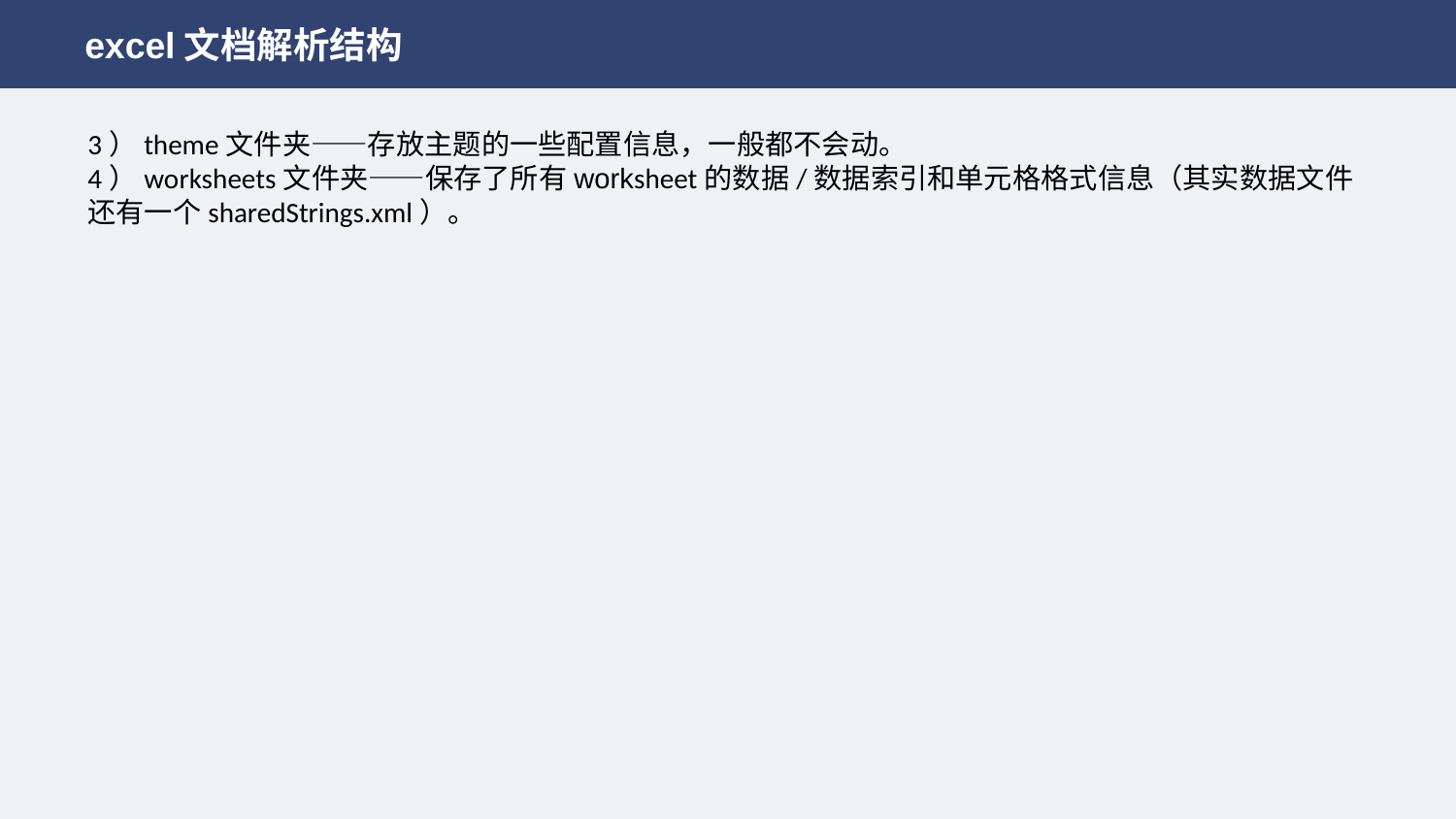

excel文档解析结构
3）theme文件夹——存放主题的一些配置信息，一般都不会动。
4）worksheets文件夹——保存了所有worksheet的数据/数据索引和单元格格式信息（其实数据文件还有一个sharedStrings.xml）。